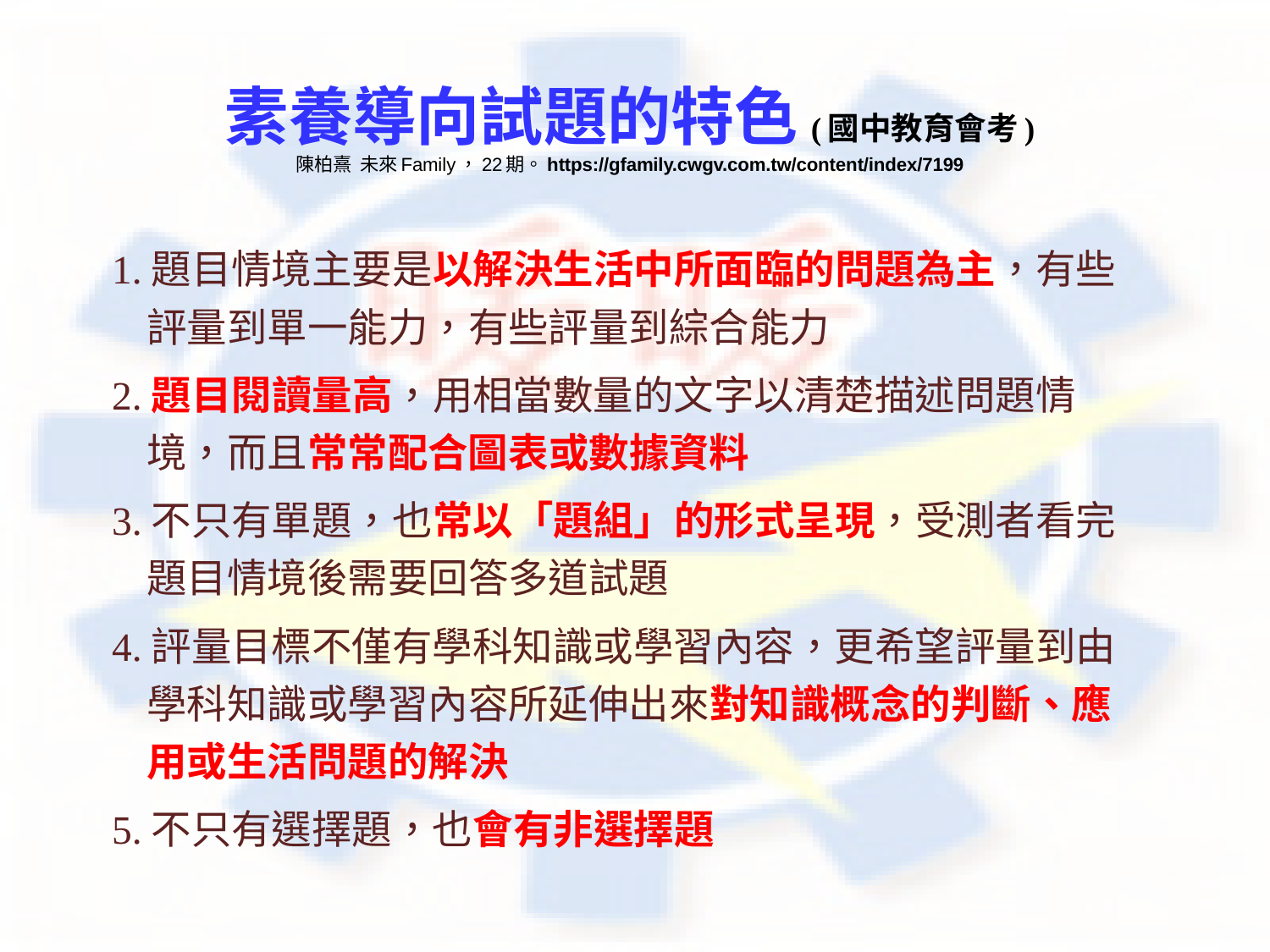

# 素養導向試題的特色(國中教育會考) 陳柏熹  未來Family，22期。https://gfamily.cwgv.com.tw/content/index/7199
1.題目情境主要是以解決生活中所面臨的問題為主，有些評量到單一能力，有些評量到綜合能力
2.題目閱讀量高，用相當數量的文字以清楚描述問題情境，而且常常配合圖表或數據資料
3.不只有單題，也常以「題組」的形式呈現，受測者看完題目情境後需要回答多道試題
4.評量目標不僅有學科知識或學習內容，更希望評量到由學科知識或學習內容所延伸出來對知識概念的判斷、應用或生活問題的解決
5.不只有選擇題，也會有非選擇題